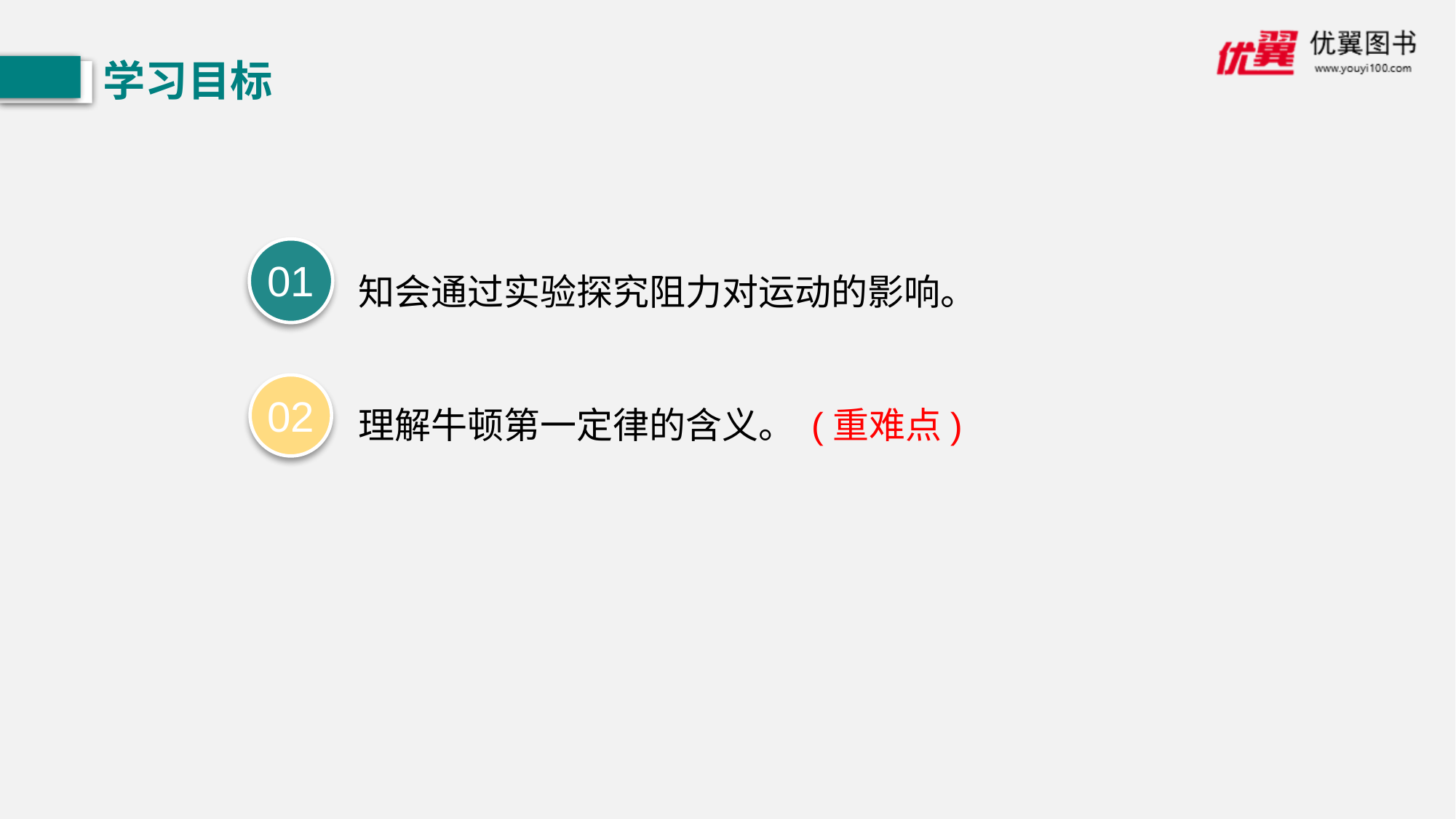

学习目标

01
知会通过实验探究阻力对运动的影响。

02
理解牛顿第一定律的含义。 (重难点)